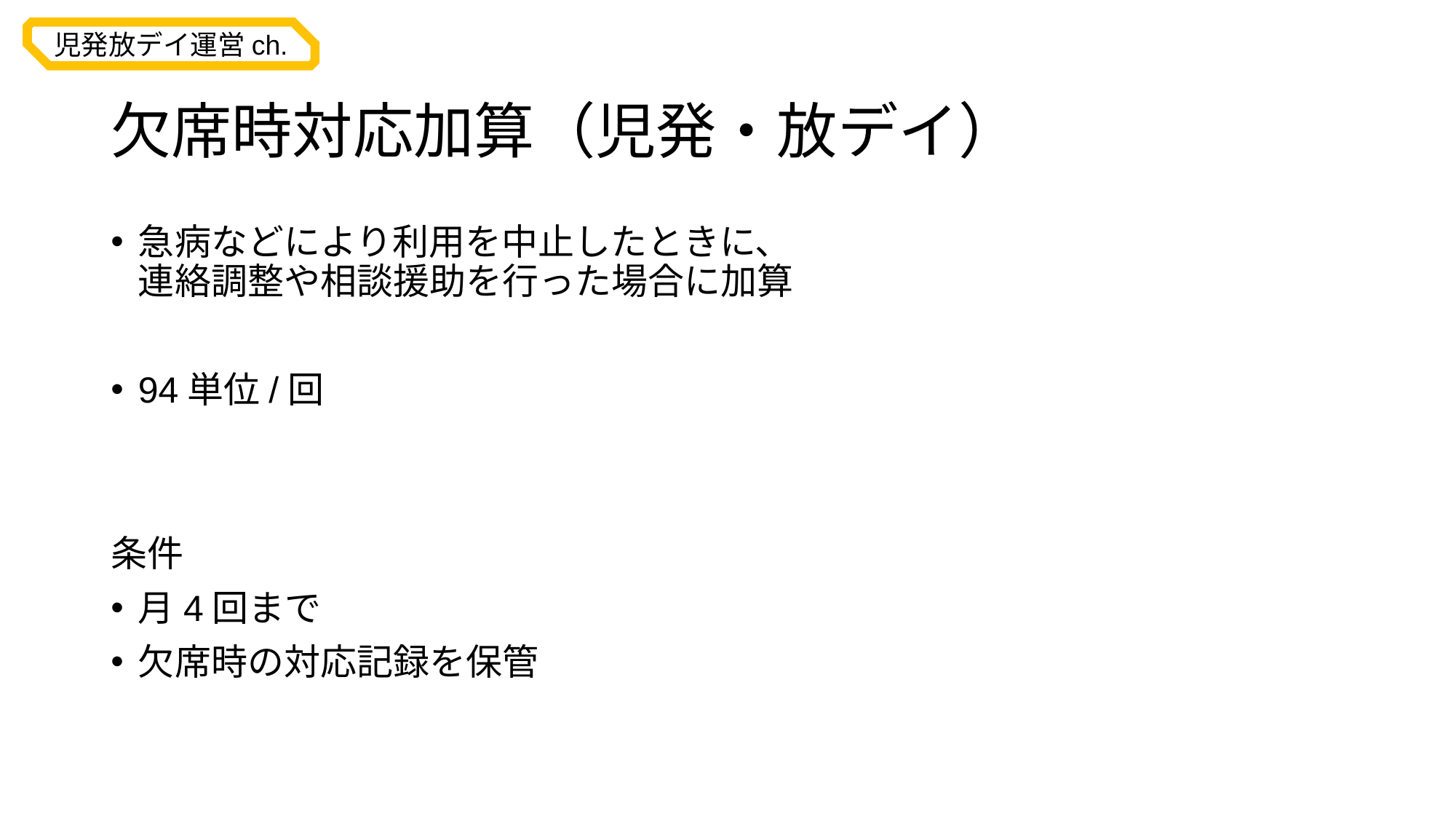

# 欠席時対応加算（児発・放デイ）
急病などにより利用を中止したときに、
連絡調整や相談援助を行った場合に加算

94単位/回

条件
月4回まで
欠席時の対応記録を保管